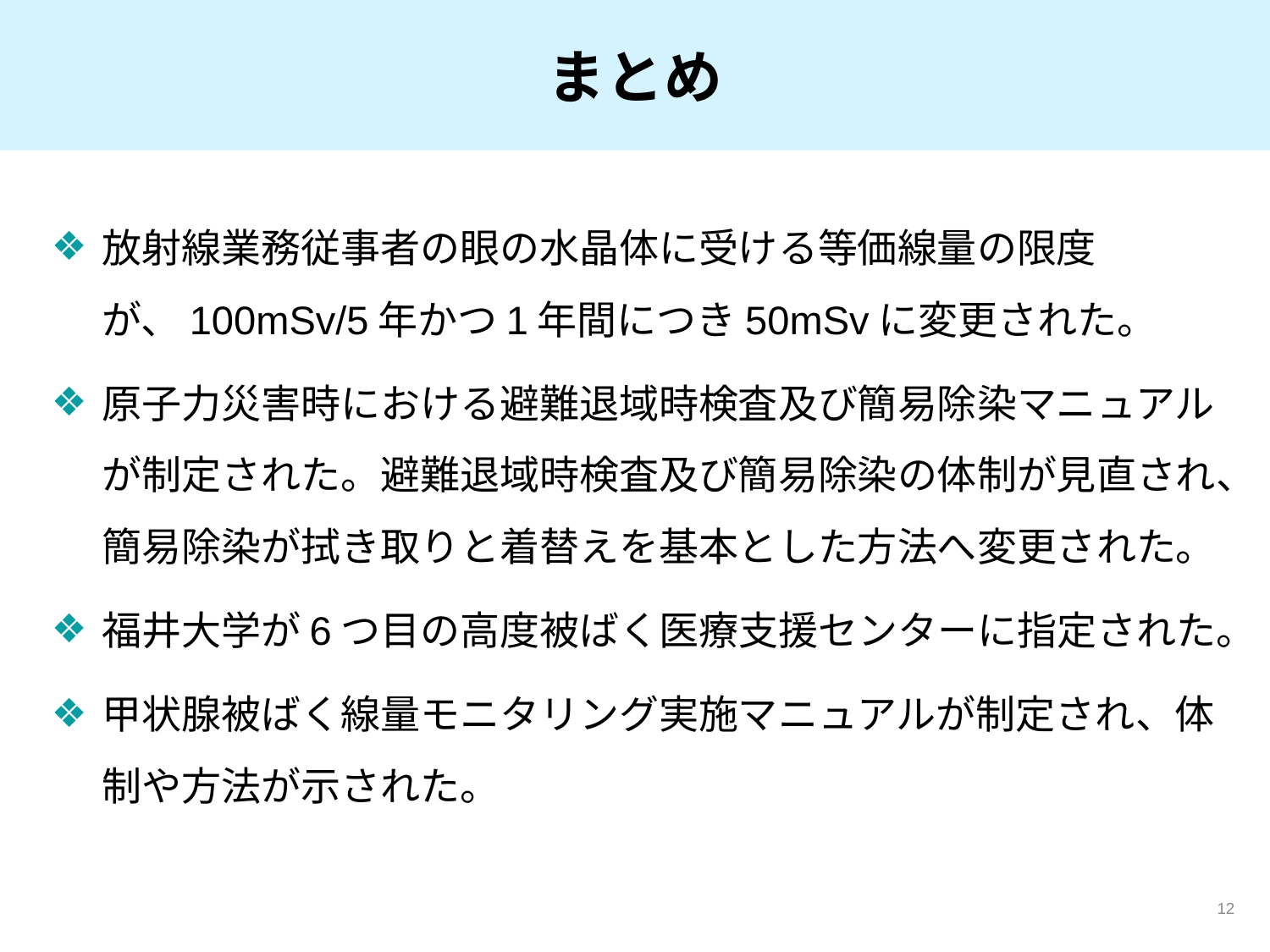

# まとめ
放射線業務従事者の眼の水晶体に受ける等価線量の限度が、100mSv/5年かつ1年間につき50mSvに変更された。
原子力災害時における避難退域時検査及び簡易除染マニュアルが制定された。避難退域時検査及び簡易除染の体制が見直され、簡易除染が拭き取りと着替えを基本とした方法へ変更された。
福井大学が6つ目の高度被ばく医療支援センターに指定された。
甲状腺被ばく線量モニタリング実施マニュアルが制定され、体制や方法が示された。
12